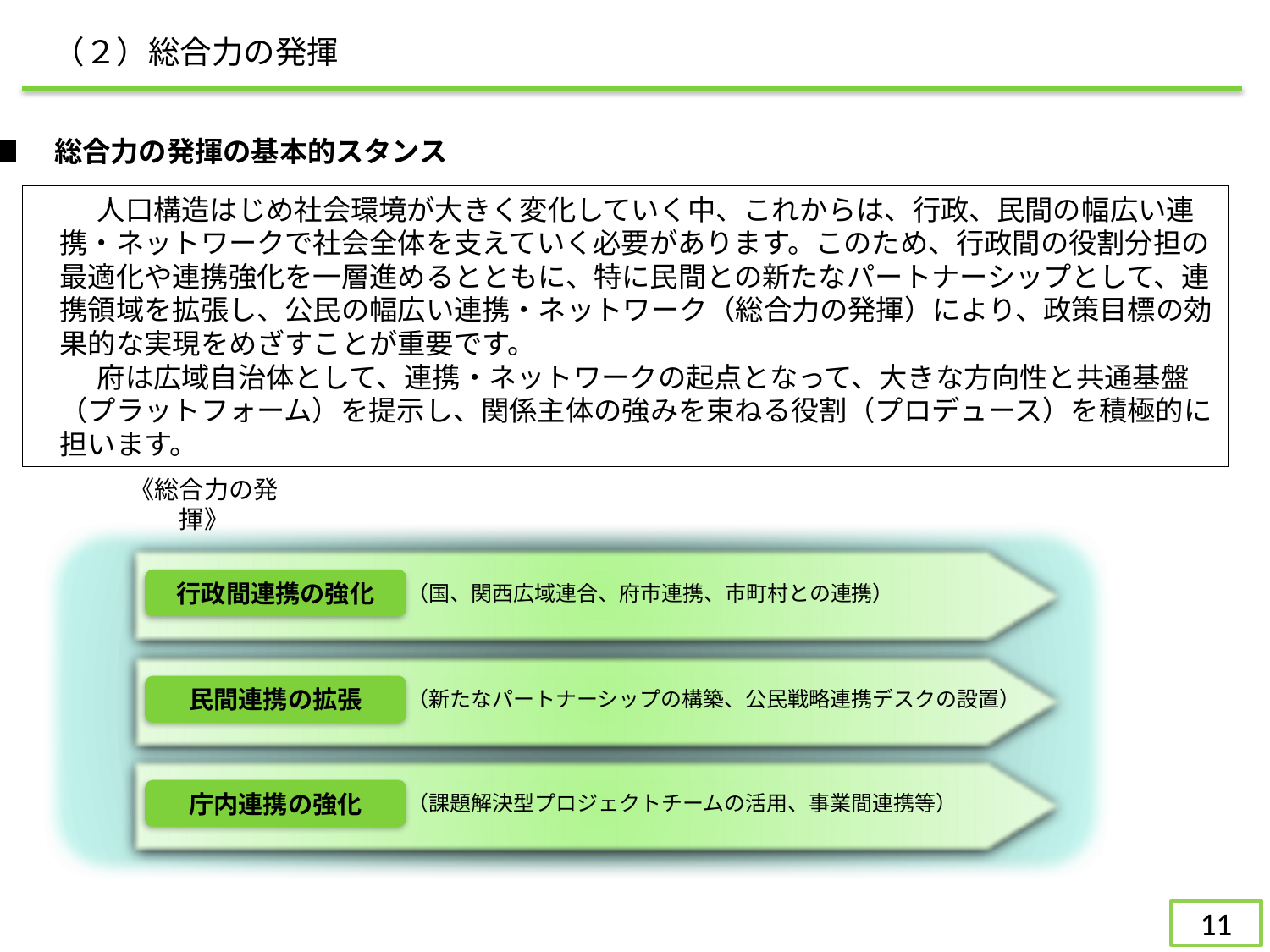

（２）総合力の発揮
■　総合力の発揮の基本的スタンス
　　 人口構造はじめ社会環境が大きく変化していく中、これからは、行政、民間の幅広い連携・ネットワークで社会全体を支えていく必要があります。このため、行政間の役割分担の最適化や連携強化を一層進めるとともに、特に民間との新たなパートナーシップとして、連携領域を拡張し、公民の幅広い連携・ネットワーク（総合力の発揮）により、政策目標の効果的な実現をめざすことが重要です。
　　 府は広域自治体として、連携・ネットワークの起点となって、大きな方向性と共通基盤（プラットフォーム）を提示し、関係主体の強みを束ねる役割（プロデュース）を積極的に担います。
《総合力の発揮》

（国、関西広域連合、府市連携、市町村との連携）

（新たなパートナーシップの構築、公民戦略連携デスクの設置）

（課題解決型プロジェクトチームの活用、事業間連携等）

行政間連携の強化
民間連携の拡張
庁内連携の強化

11